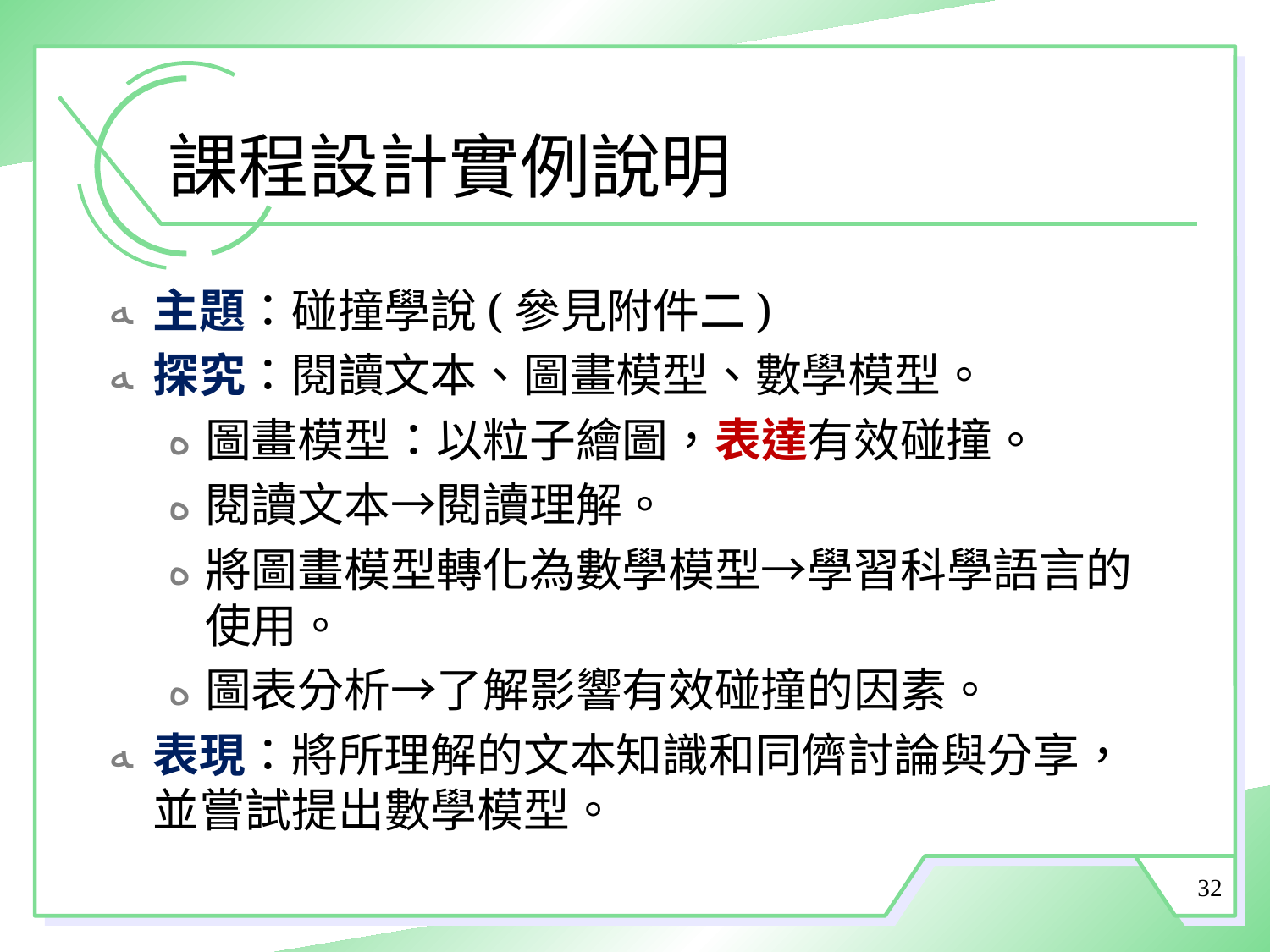

# 課程設計實例說明
主題：碰撞學說(參見附件二)
探究：閱讀文本、圖畫模型、數學模型。
圖畫模型：以粒子繪圖，表達有效碰撞。
閱讀文本→閱讀理解。
將圖畫模型轉化為數學模型→學習科學語言的使用。
圖表分析→了解影響有效碰撞的因素。
表現：將所理解的文本知識和同儕討論與分享，並嘗試提出數學模型。

32